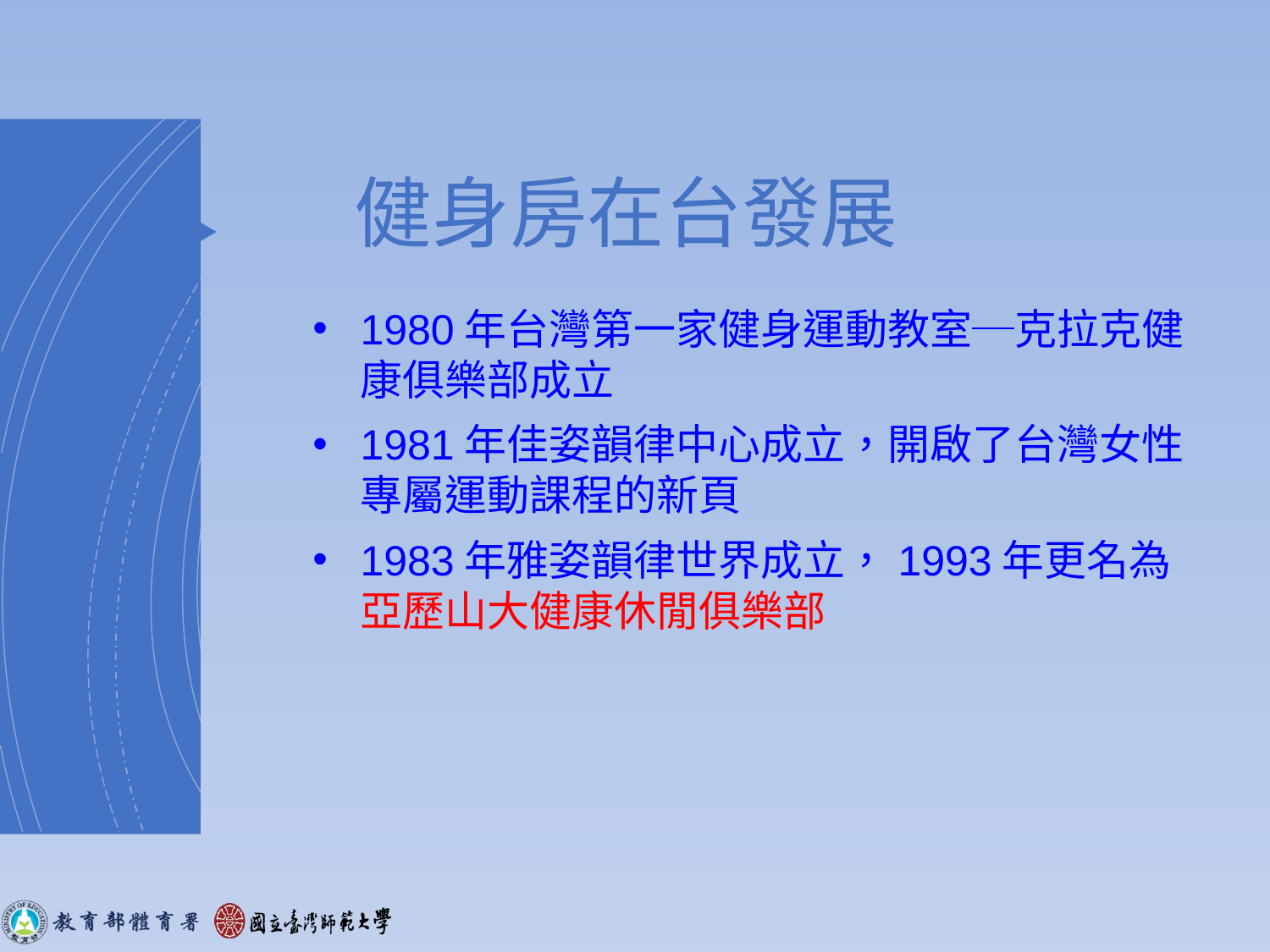

# 健身房在台發展

1980年台灣第一家健身運動教室─克拉克健康俱樂部成立
1981年佳姿韻律中心成立，開啟了台灣女性專屬運動課程的新頁
1983年雅姿韻律世界成立，1993年更名為亞歷山大健康休閒俱樂部